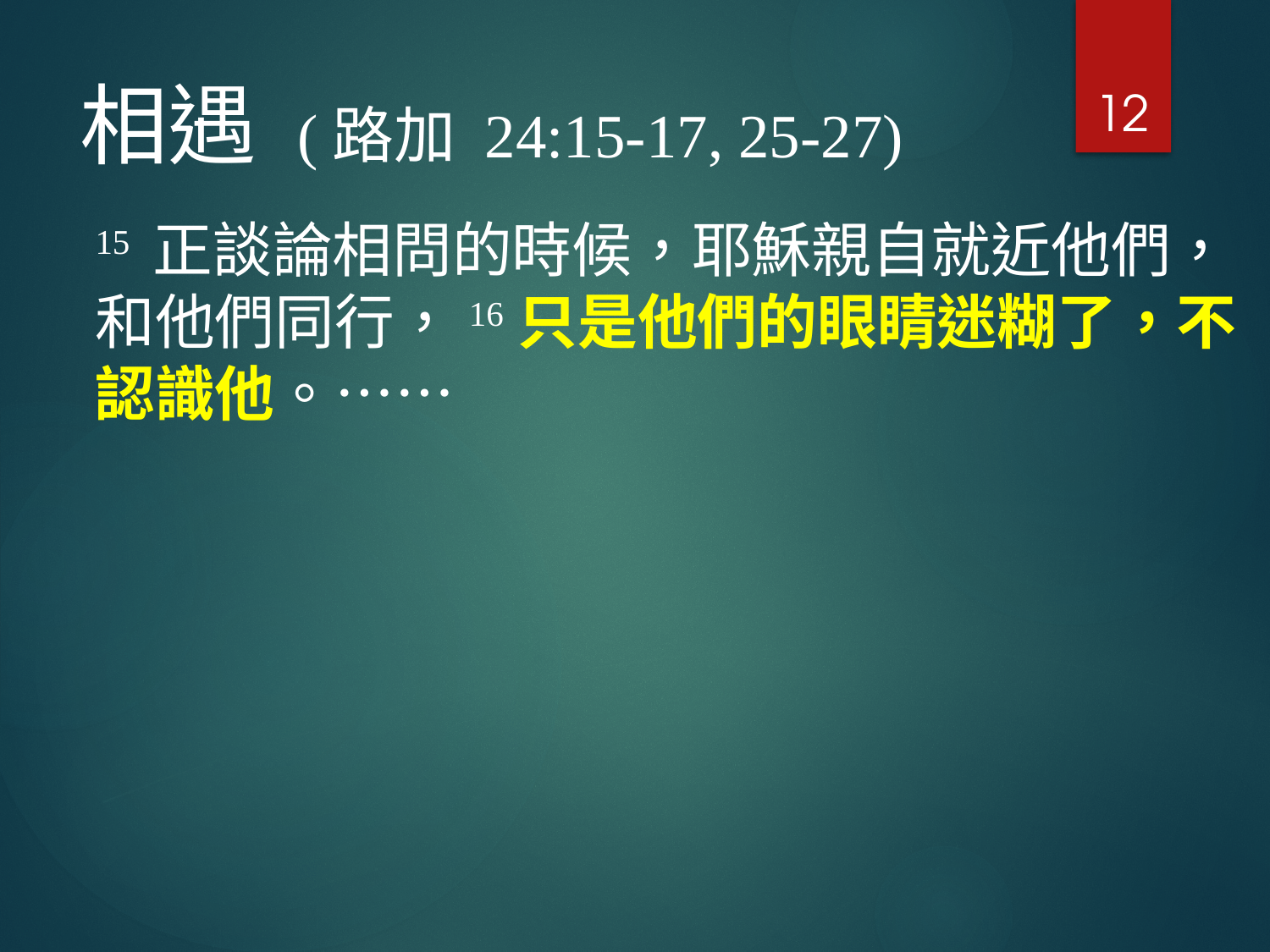

12
# 相遇 (路加 24:15-17, 25-27)
15 正談論相問的時候，耶穌親自就近他們，和他們同行，16只是他們的眼睛迷糊了，不認識他。……